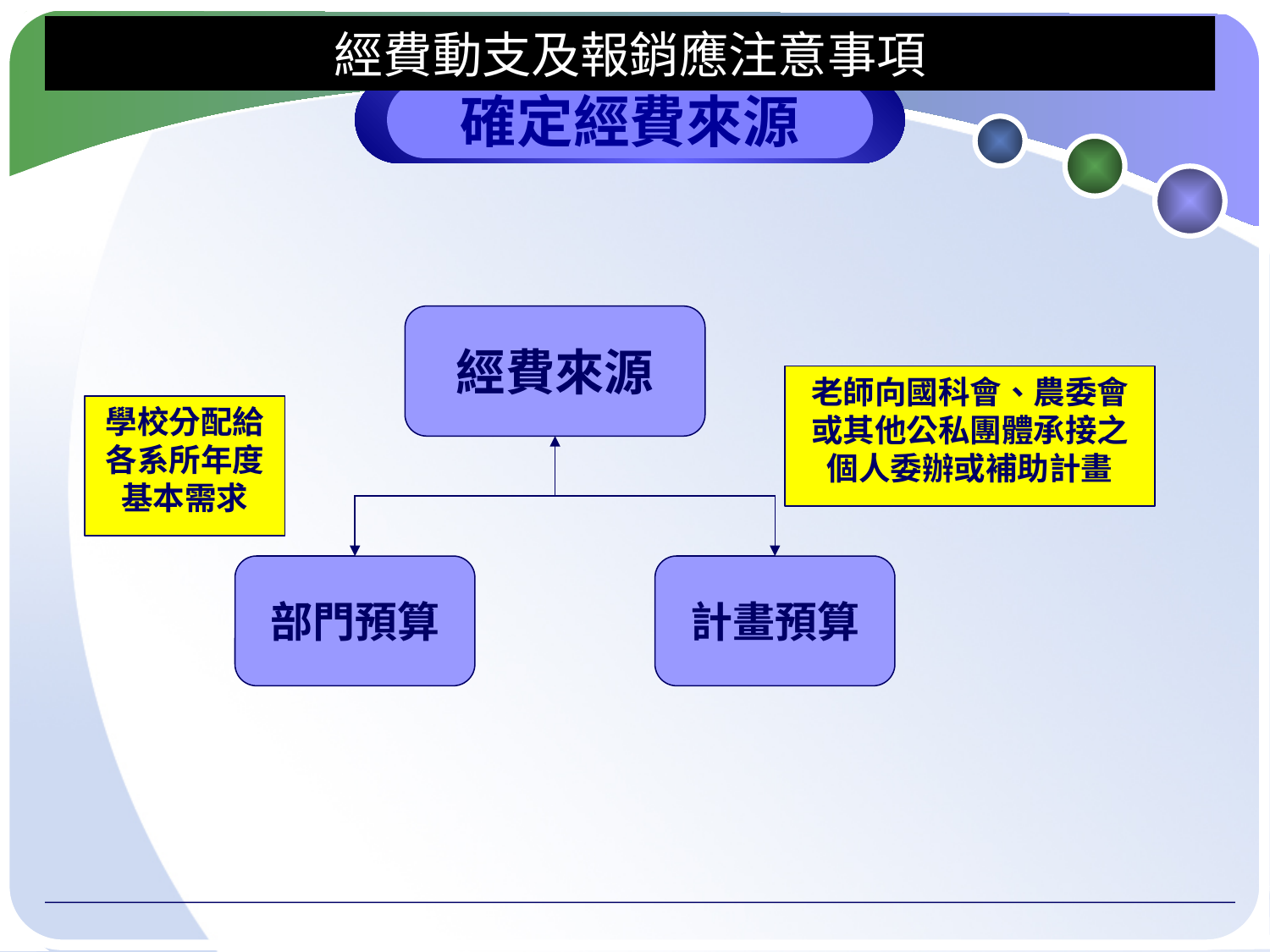

# 經費動支及報銷應注意事項

確定經費來源

經費來源
老師向國科會、農委會或其他公私團體承接之個人委辦或補助計畫
學校分配給各系所年度基本需求
部門預算
計畫預算